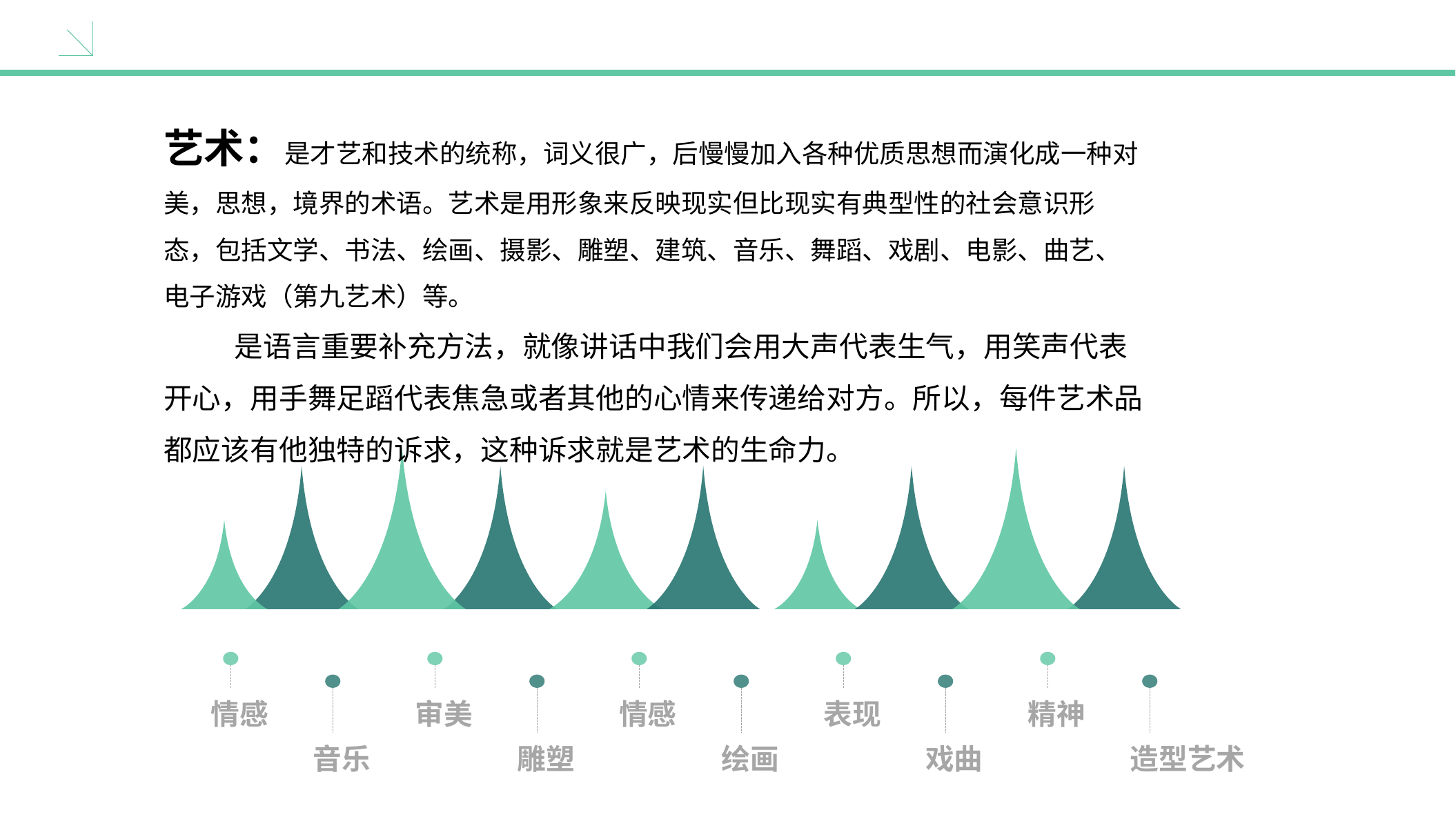

艺术：是才艺和技术的统称，词义很广，后慢慢加入各种优质思想而演化成一种对美，思想，境界的术语。艺术是用形象来反映现实但比现实有典型性的社会意识形态，包括文学、书法、绘画、摄影、雕塑、建筑、音乐、舞蹈、戏剧、电影、曲艺、电子游戏（第九艺术）等。
          是语言重要补充方法，就像讲话中我们会用大声代表生气，用笑声代表开心，用手舞足蹈代表焦急或者其他的心情来传递给对方。所以，每件艺术品都应该有他独特的诉求，这种诉求就是艺术的生命力。

情感

审美

情感

表现

精神

音乐

雕塑

绘画

戏曲

造型艺术